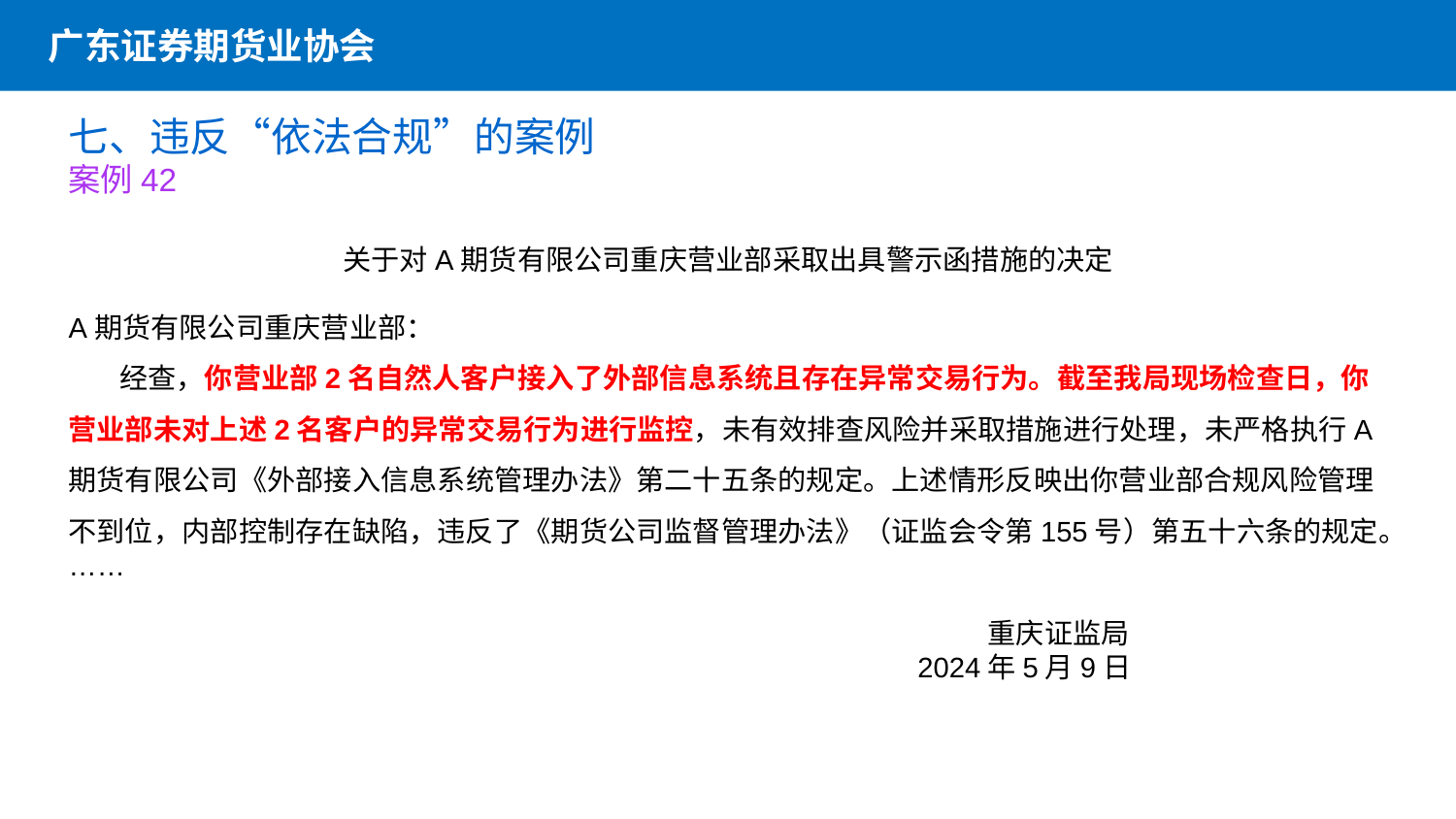

广东证券期货业协会
七、违反“依法合规”的案例
案例42

关于对A期货有限公司重庆营业部采取出具警示函措施的决定

A期货有限公司重庆营业部：
       经查，你营业部2名自然人客户接入了外部信息系统且存在异常交易行为。截至我局现场检查日，你营业部未对上述2名客户的异常交易行为进行监控，未有效排查风险并采取措施进行处理，未严格执行A期货有限公司《外部接入信息系统管理办法》第二十五条的规定。上述情形反映出你营业部合规风险管理不到位，内部控制存在缺陷，违反了《期货公司监督管理办法》（证监会令第155号）第五十六条的规定。
……

                                                                                                        重庆证监局
　　　　　　　                                                                                                      2024年5月9日